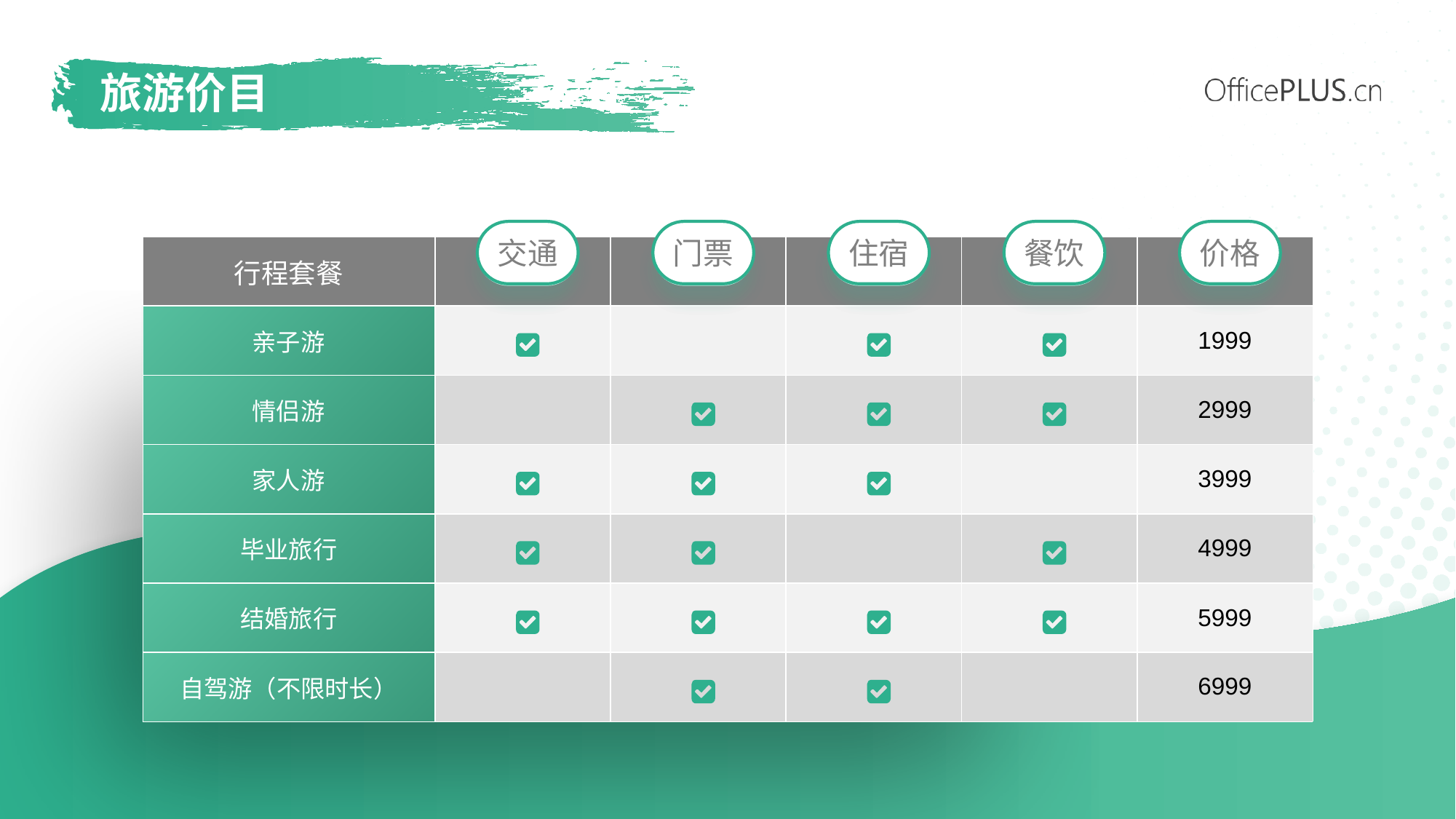

# 旅游价目
交通

门票

住宿

餐饮

价格

| 行程套餐 |  |  |  |  |  |
| --- | --- | --- | --- | --- | --- |
| 亲子游 |  |  |  |  | 1999 |
| 情侣游 |  |  |  |  | 2999 |
| 家人游 |  |  |  |  | 3999 |
| 毕业旅行 |  |  |  |  | 4999 |
| 结婚旅行 |  |  |  |  | 5999 |
| 自驾游（不限时长） |  |  |  |  | 6999 |